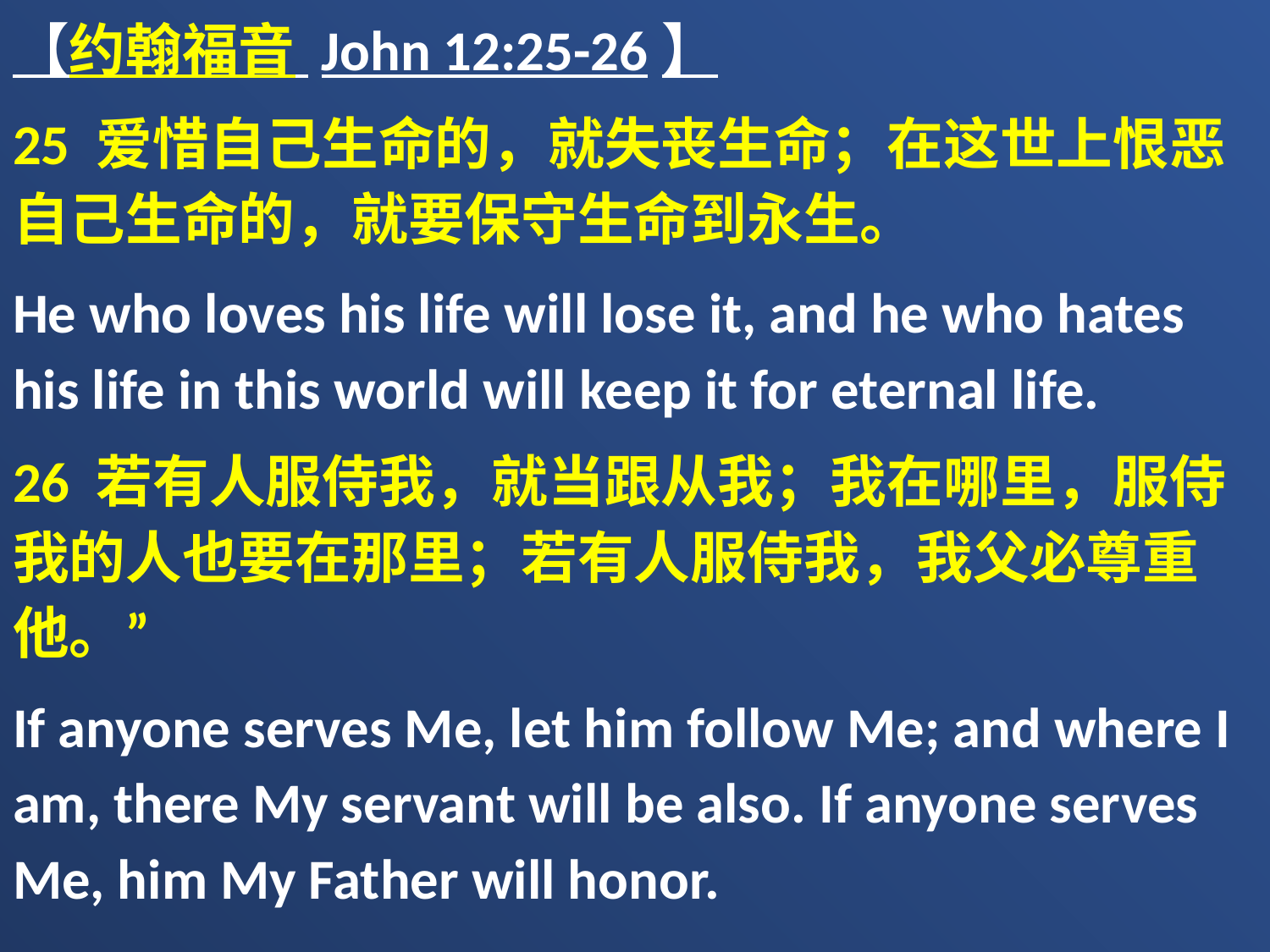

【约翰福音 John 12:25-26】
25 爱惜自己生命的，就失丧生命；在这世上恨恶自己生命的，就要保守生命到永生。
He who loves his life will lose it, and he who hates his life in this world will keep it for eternal life.
26 若有人服侍我，就当跟从我；我在哪里，服侍我的人也要在那里；若有人服侍我，我父必尊重他。”
If anyone serves Me, let him follow Me; and where I am, there My servant will be also. If anyone serves Me, him My Father will honor.